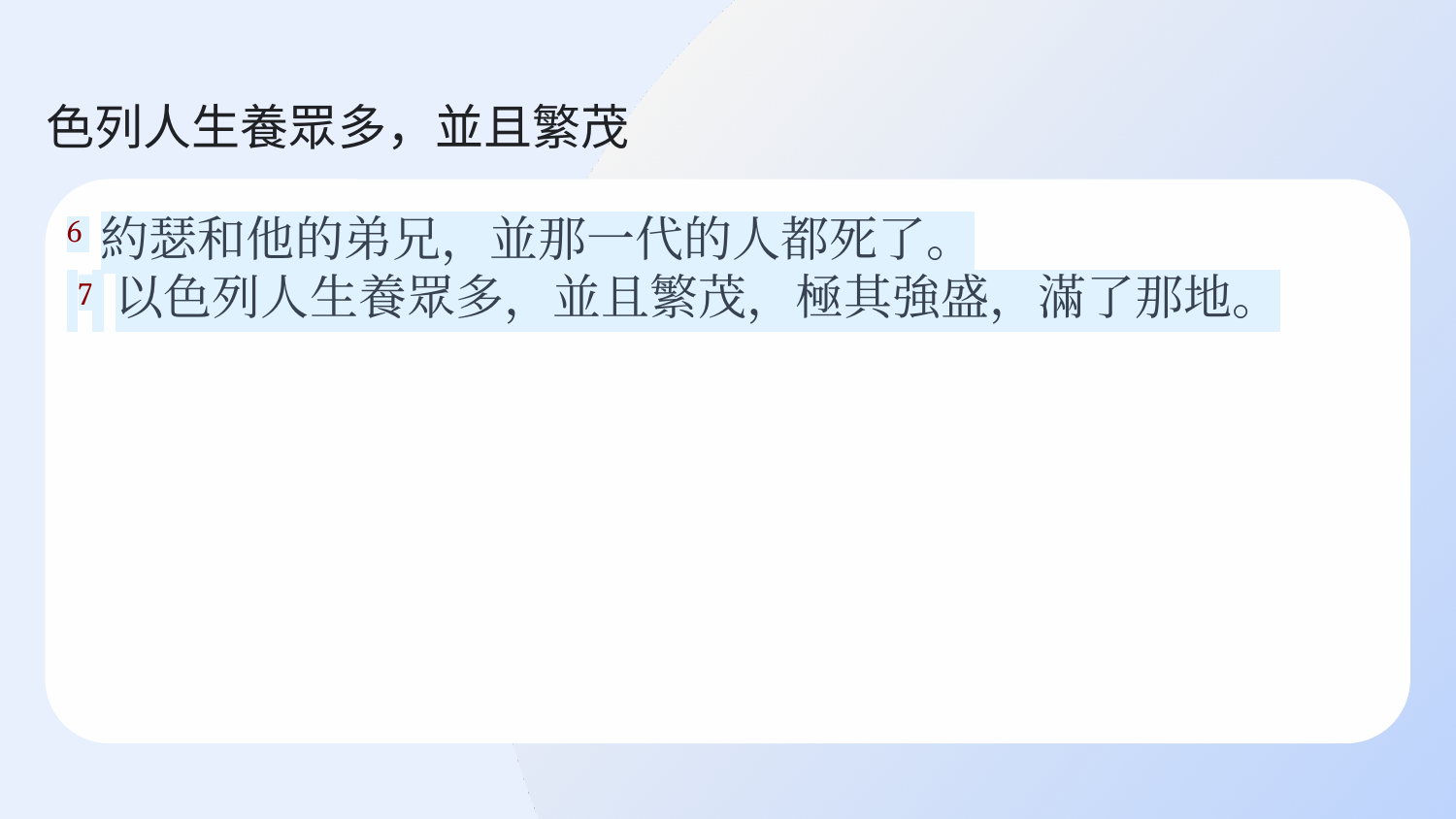

# 色列人生養眾多，並且繁茂

6 約瑟和他的弟兄，並那一代的人都死了。
 7 以色列人生養眾多，並且繁茂，極其強盛，滿了那地。